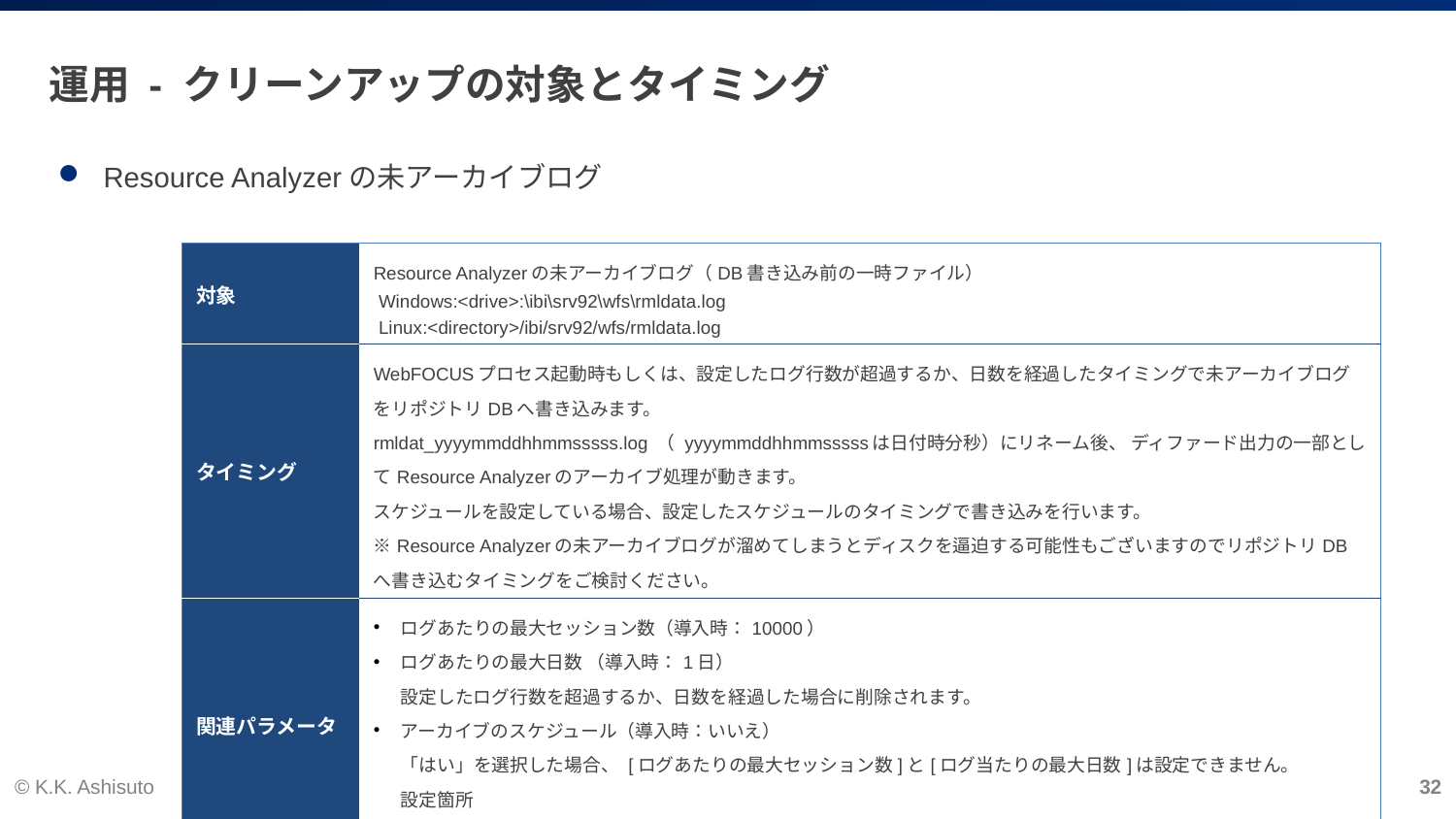

# 運用 - クリーンアップの対象とタイミング
Resource Analyzerの未アーカイブログ
| 対象 | Resource Analyzerの未アーカイブログ（DB書き込み前の一時ファイル） Windows:<drive>:\ibi\srv92\wfs\rmldata.log Linux:<directory>/ibi/srv92/wfs/rmldata.log |
| --- | --- |
| タイミング | WebFOCUSプロセス起動時もしくは、設定したログ行数が超過するか、日数を経過したタイミングで未アーカイブログをリポジトリDBへ書き込みます。 rmldat\_yyyymmddhhmmsssss.log （ yyyymmddhhmmsssssは日付時分秒）にリネーム後、 ディファード出力の一部としてResource Analyzerのアーカイブ処理が動きます。 スケジュールを設定している場合、設定したスケジュールのタイミングで書き込みを行います。 ※Resource Analyzerの未アーカイブログが溜めてしまうとディスクを逼迫する可能性もございますのでリポジトリDBへ書き込むタイミングをご検討ください。 |
| 関連パラメータ | ログあたりの最大セッション数（導入時：10000） ログあたりの最大日数 （導入時：1日） 設定したログ行数を超過するか、日数を経過した場合に削除されます。 アーカイブのスケジュール（導入時：いいえ） 「はい」を選択した場合、 [ログあたりの最大セッション数]と[ログ当たりの最大日数]は設定できません。 設定箇所 [WebFOCUS Hub] - [管理センター] - [リソース管理] - [ログ] - [ログ] - [プロパティ] |
© K.K. Ashisuto
32